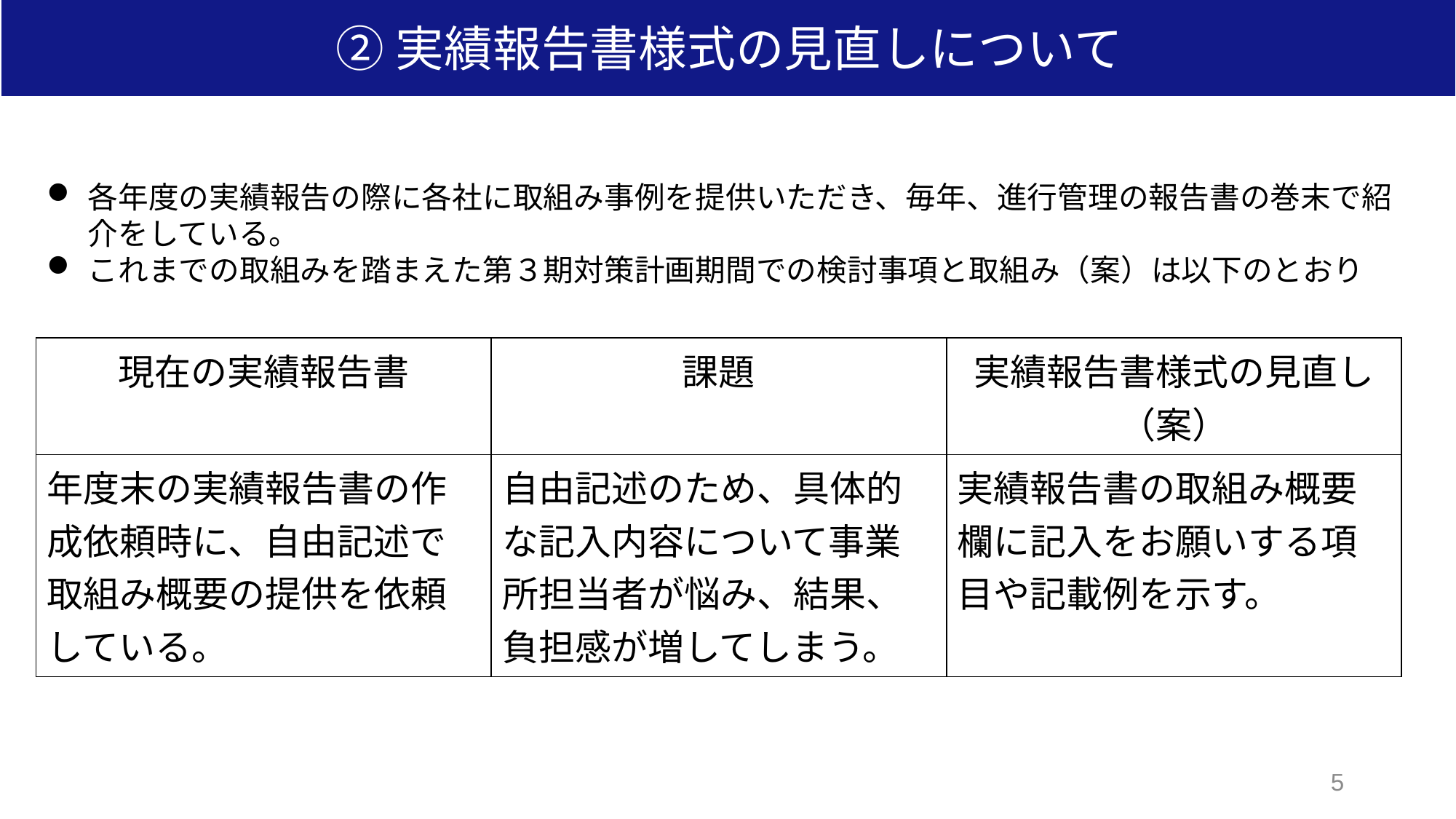

②実績報告書様式の見直しについて
各年度の実績報告の際に各社に取組み事例を提供いただき、毎年、進行管理の報告書の巻末で紹介をしている。
これまでの取組みを踏まえた第３期対策計画期間での検討事項と取組み（案）は以下のとおり
| 現在の実績報告書 | 課題 | 実績報告書様式の見直し（案） |
| --- | --- | --- |
| 年度末の実績報告書の作成依頼時に、自由記述で取組み概要の提供を依頼している。 | 自由記述のため、具体的な記入内容について事業所担当者が悩み、結果、負担感が増してしまう。 | 実績報告書の取組み概要欄に記入をお願いする項目や記載例を示す。 |
5